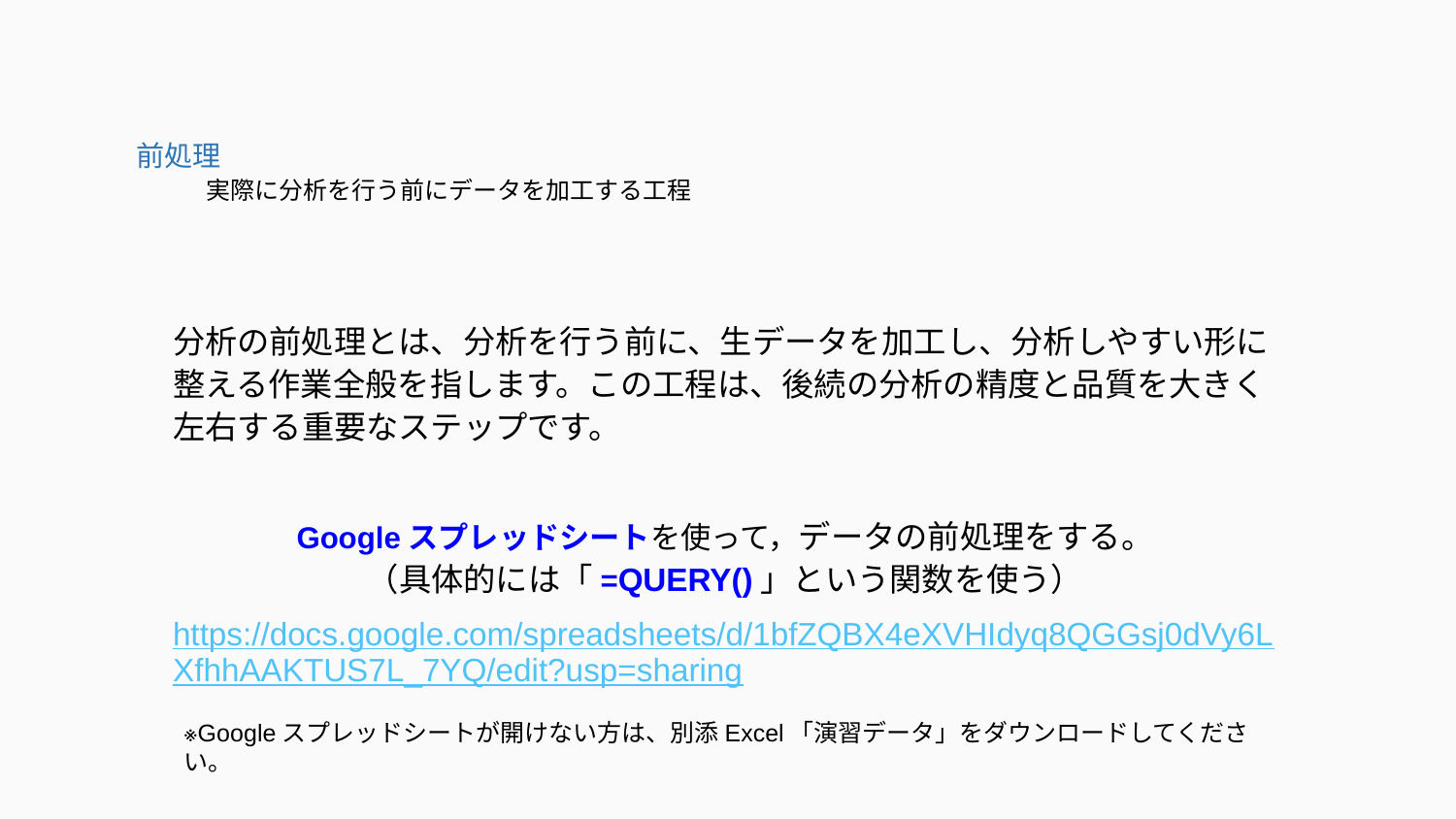

前処理
実際に分析を行う前にデータを加工する工程
分析の前処理とは、分析を行う前に、生データを加工し、分析しやすい形に整える作業全般を指します。この工程は、後続の分析の精度と品質を大きく左右する重要なステップです。﻿

Googleスプレッドシートを使って，データの前処理をする。
（具体的には「=QUERY()」という関数を使う）
https://docs.google.com/spreadsheets/d/1bfZQBX4eXVHIdyq8QGGsj0dVy6LXfhhAAKTUS7L_7YQ/edit?usp=sharing
※Googleスプレッドシートが開けない方は、別添Excel「演習データ」をダウンロードしてください。